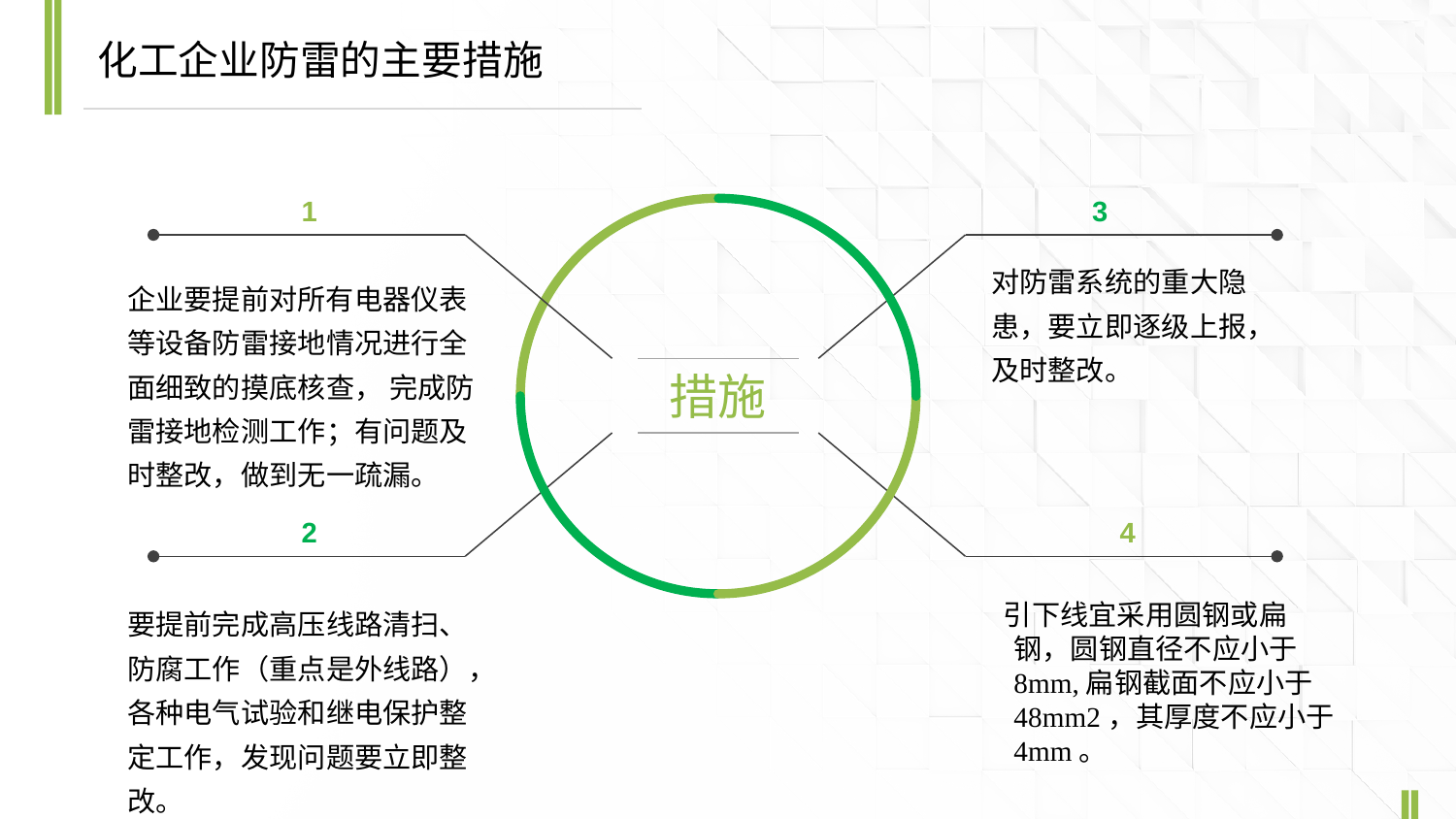

化工企业防雷的主要措施
1
3

对防雷系统的重大隐患，要立即逐级上报，及时整改。
企业要提前对所有电器仪表等设备防雷接地情况进行全面细致的摸底核查， 完成防雷接地检测工作；有问题及时整改，做到无一疏漏。
措施
2
4
要提前完成高压线路清扫、防腐工作（重点是外线路），各种电气试验和继电保护整定工作，发现问题要立即整改。
      引下线宜采用圆钢或扁钢，圆钢直径不应小于8mm,扁钢截面不应小于48mm2，其厚度不应小于4mm。